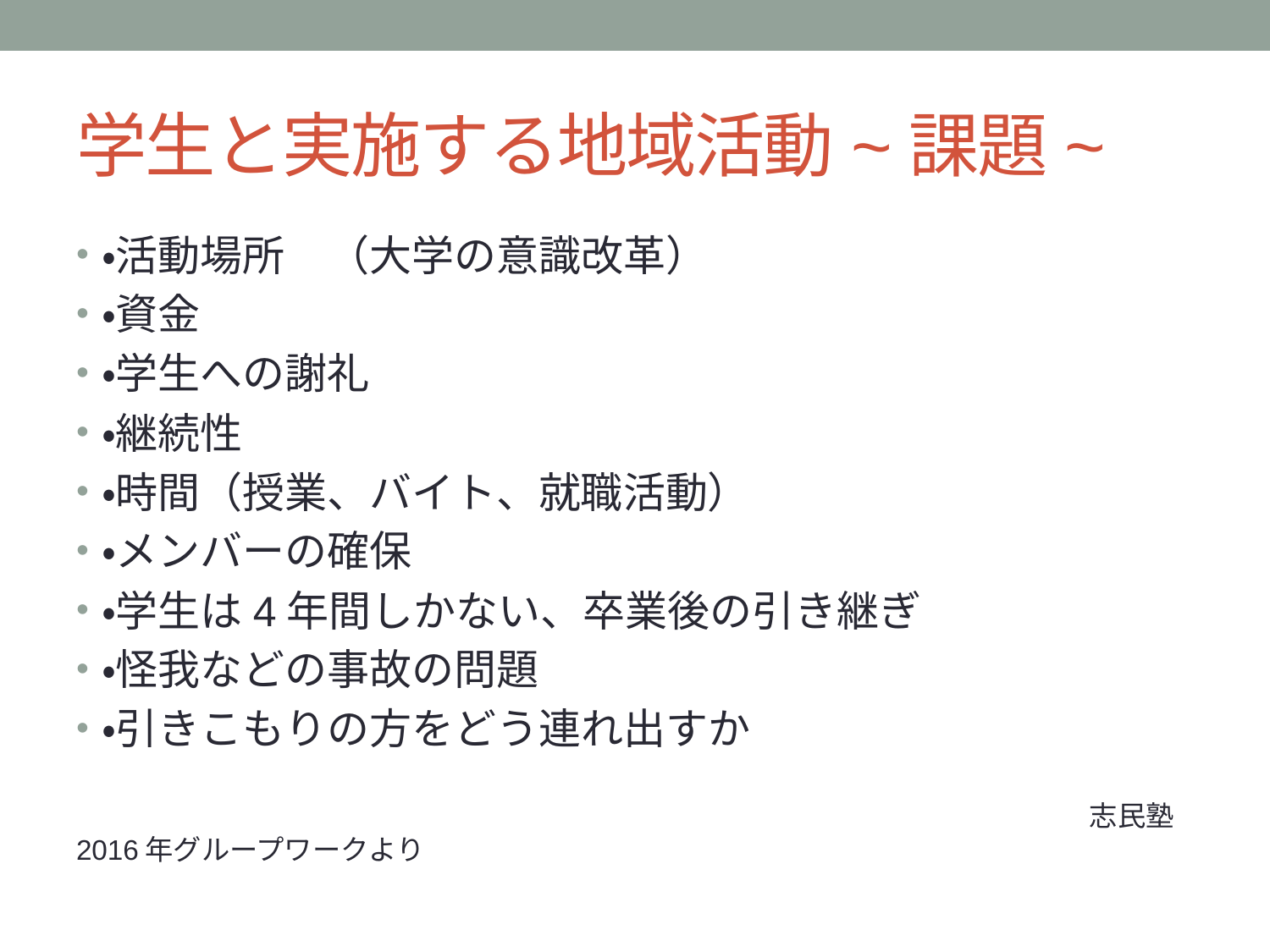

# 学生と実施する地域活動~課題~
・活動場所　（大学の意識改革）
・資金
・学生への謝礼
・継続性
・時間（授業、バイト、就職活動）
・メンバーの確保
・学生は4年間しかない、卒業後の引き継ぎ
・怪我などの事故の問題
・引きこもりの方をどう連れ出すか

　　　　　　　　　　　　　　　　　　　　　　　　　　　　　　　　　　　　志民塾2016年グループワークより